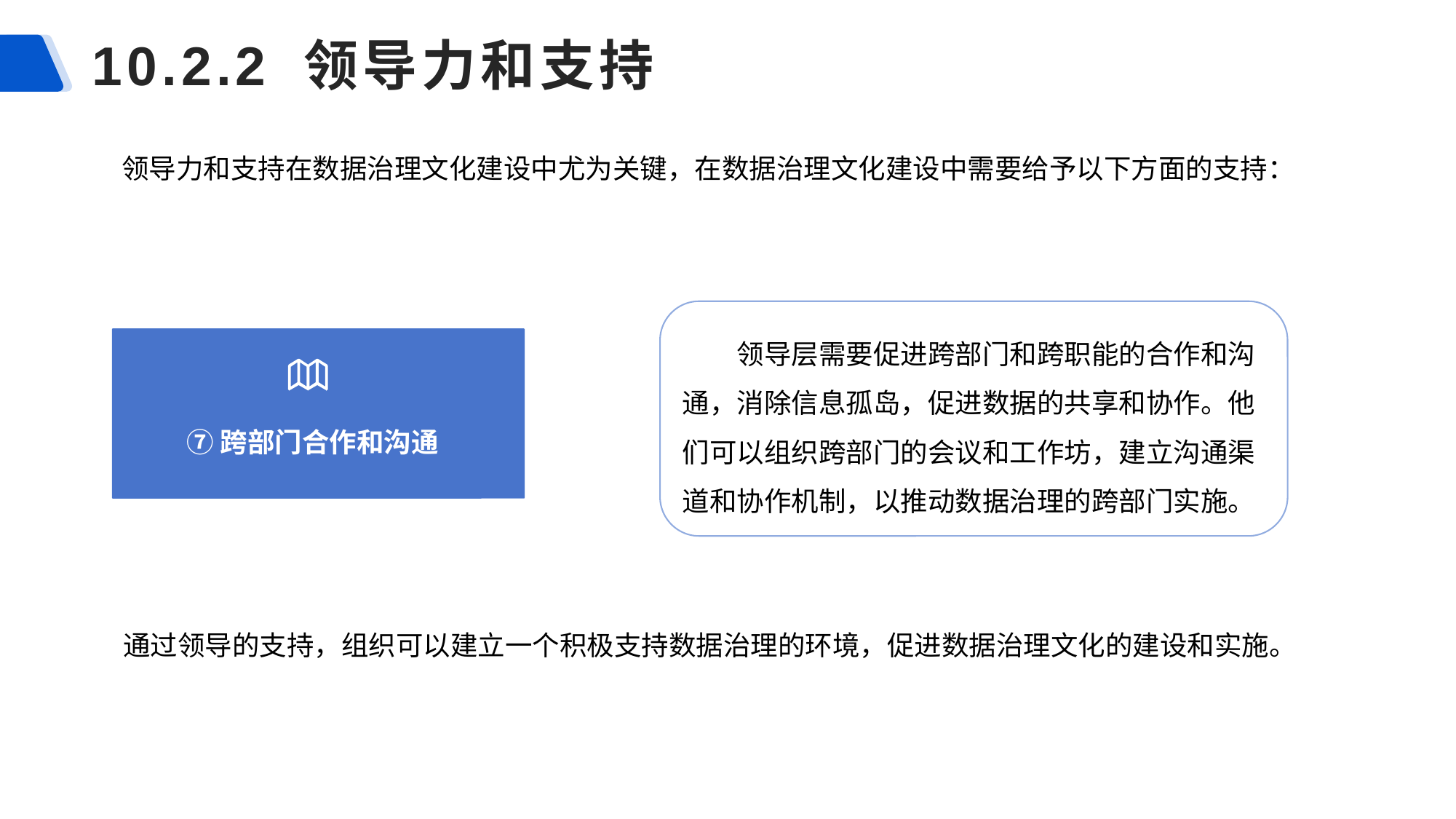

# 10.2.2 领导力和支持
领导力和支持在数据治理文化建设中尤为关键，在数据治理文化建设中需要给予以下方面的支持：
领导层需要促进跨部门和跨职能的合作和沟通，消除信息孤岛，促进数据的共享和协作。他们可以组织跨部门的会议和工作坊，建立沟通渠道和协作机制，以推动数据治理的跨部门实施。

⑦跨部门合作和沟通
    通过领导的支持，组织可以建立一个积极支持数据治理的环境，促进数据治理文化的建设和实施。